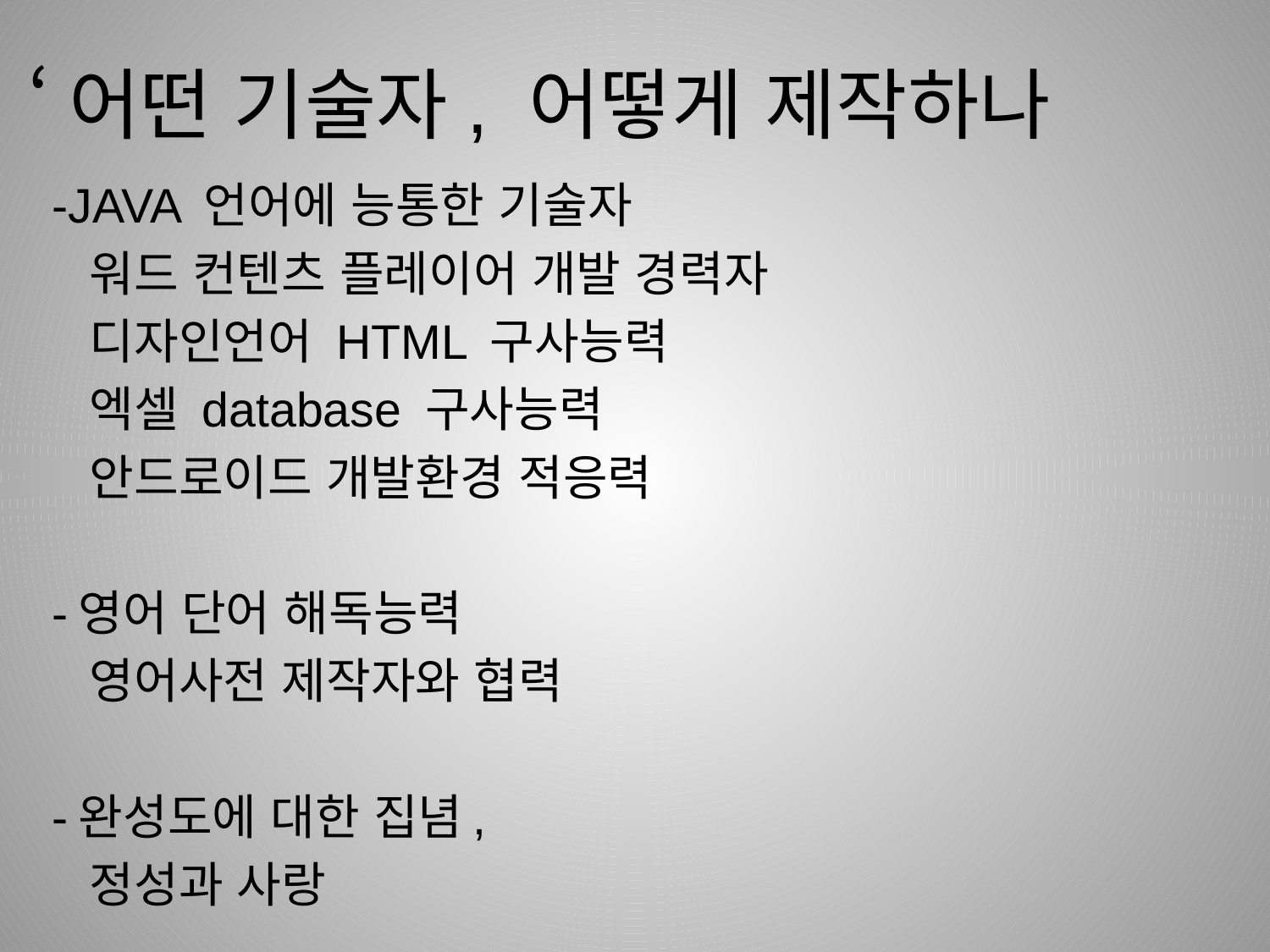

# ‘어떤 기술자, 어떻게 제작하나
-JAVA 언어에 능통한 기술자
  워드 컨텐츠 플레이어 개발 경력자
  디자인언어 HTML 구사능력
  엑셀 database 구사능력
  안드로이드 개발환경 적응력

-영어 단어 해독능력
  영어사전 제작자와 협력

-완성도에 대한 집념,
  정성과 사랑